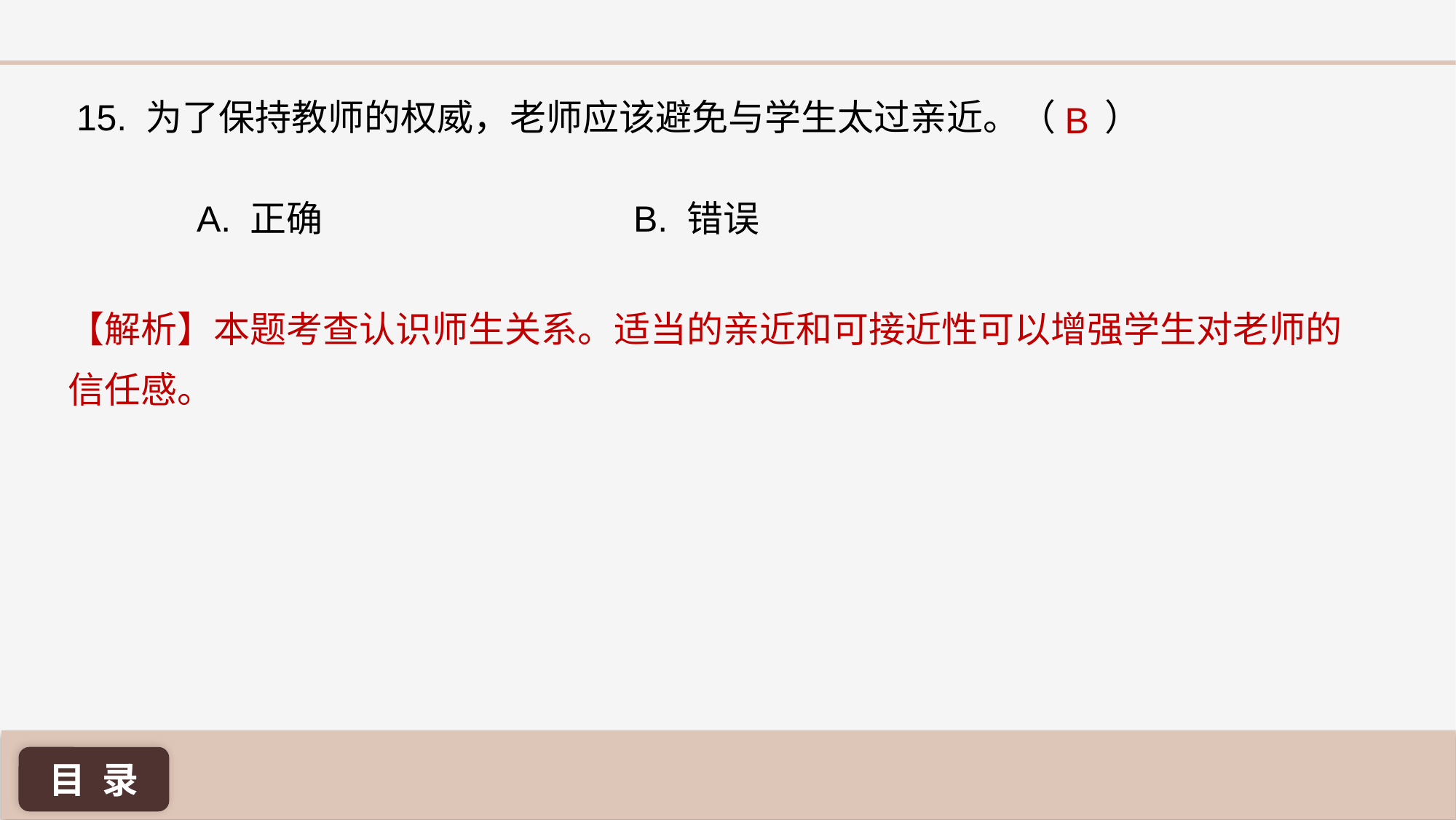

15. 为了保持教师的权威，老师应该避免与学生太过亲近。（      ）
B
A. 正确 			B. 错误
【解析】本题考查认识师生关系。适当的亲近和可接近性可以增强学生对老师的信任感。